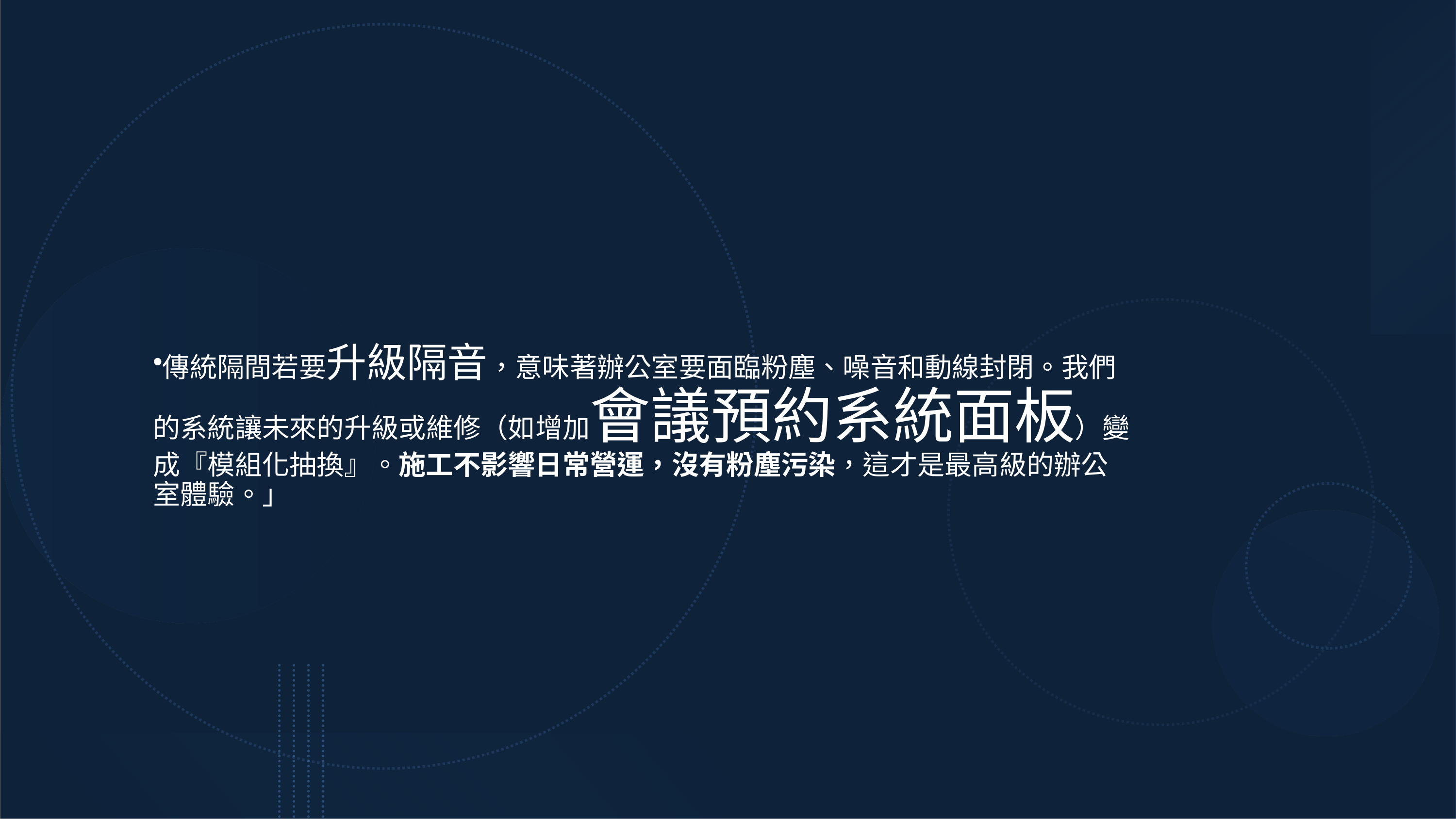

傳統隔間若要升級隔音，意味著辦公室要面臨粉塵、噪音和動線封閉。我們的系統讓未來的升級或維修（如增加會議預約系統面板）變成『模組化抽換』。施工不影響日常營運，沒有粉塵污染，這才是最高級的辦公室體驗。」